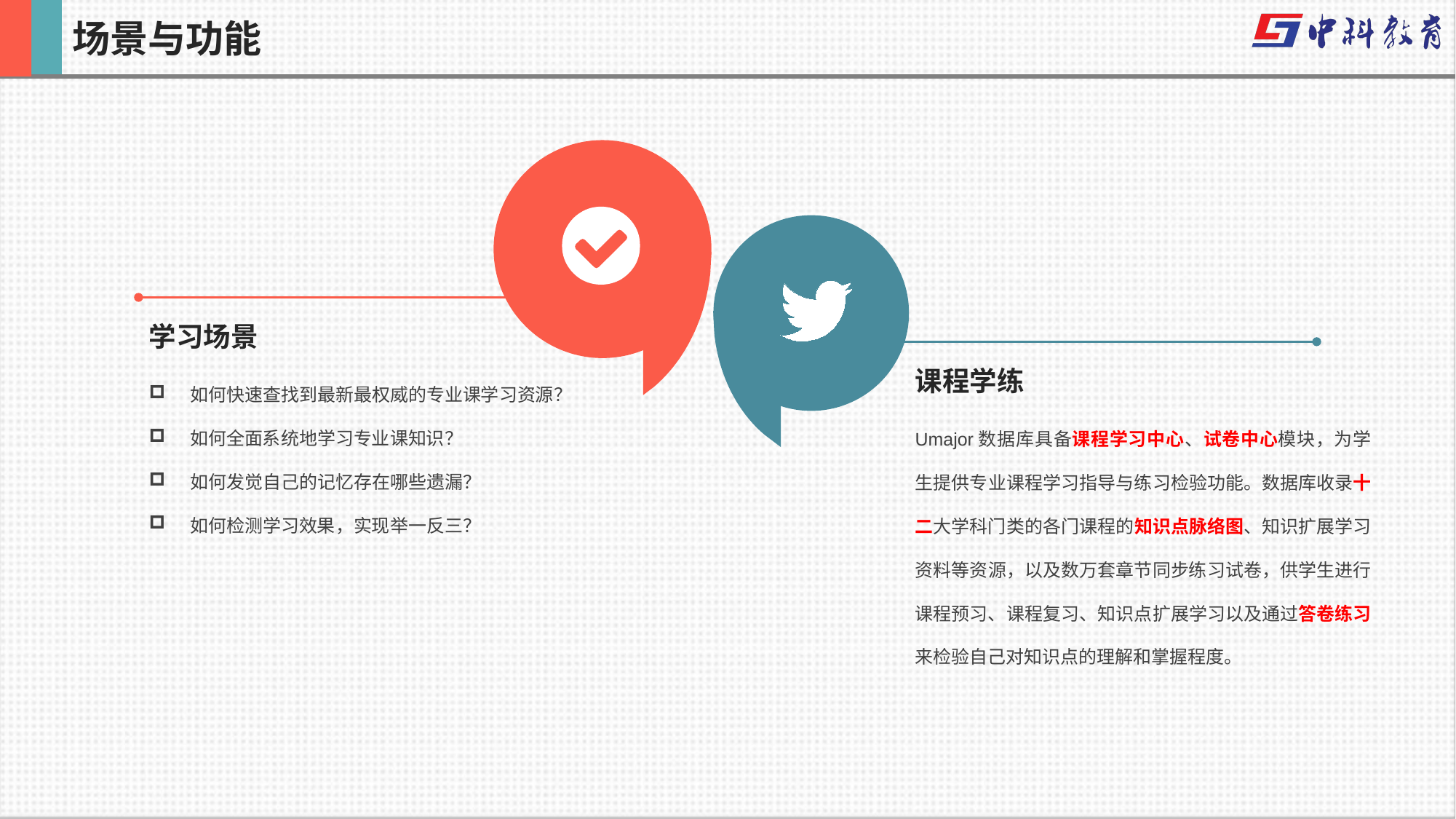

场景与功能

学习场景
如何快速查找到最新最权威的专业课学习资源？
如何全面系统地学习专业课知识？
如何发觉自己的记忆存在哪些遗漏？
如何检测学习效果，实现举一反三？
课程学练
Umajor数据库具备课程学习中心、试卷中心模块，为学生提供专业课程学习指导与练习检验功能。数据库收录十二大学科门类的各门课程的知识点脉络图、知识扩展学习资料等资源，以及数万套章节同步练习试卷，供学生进行课程预习、课程复习、知识点扩展学习以及通过答卷练习来检验自己对知识点的理解和掌握程度。